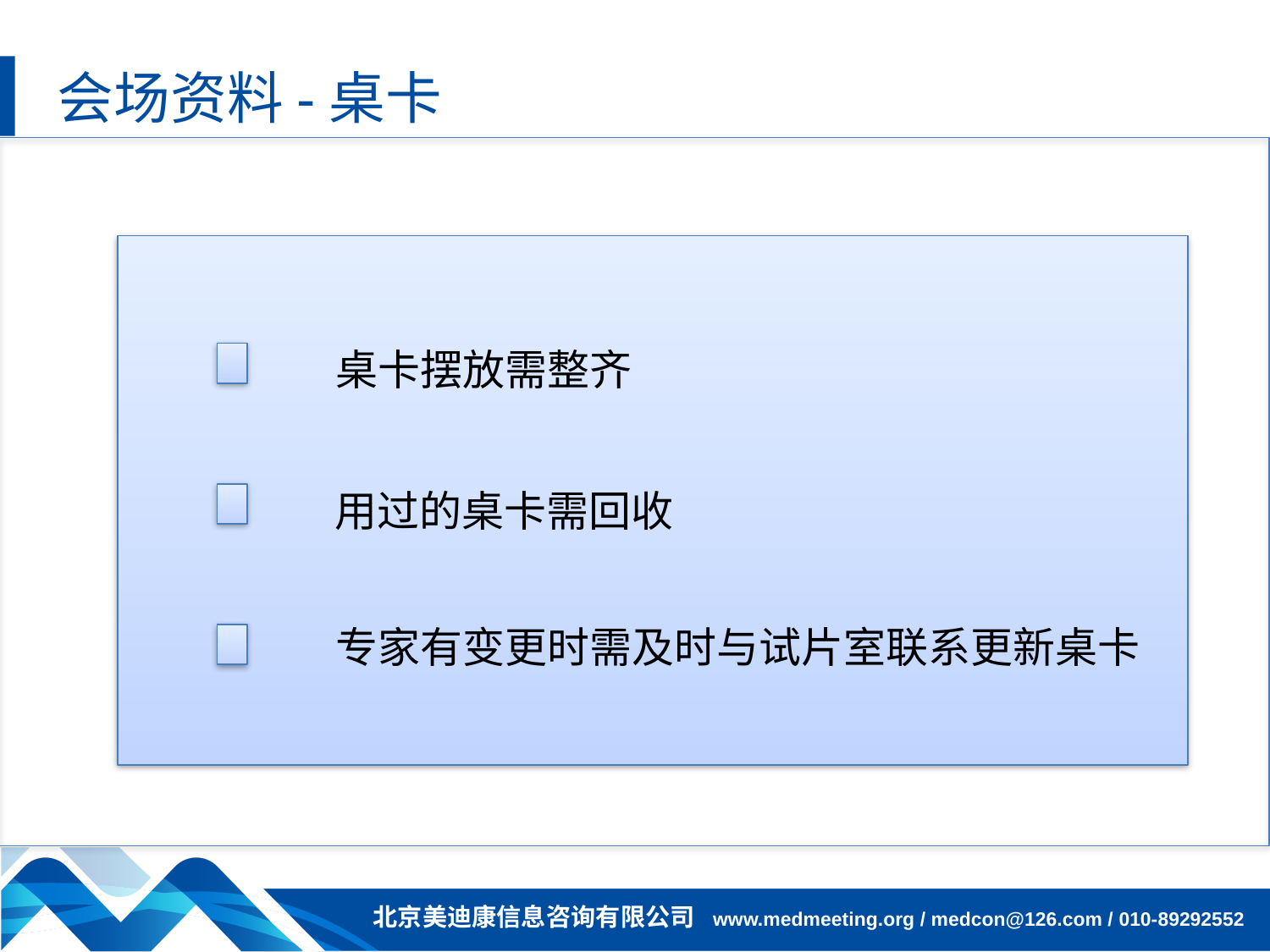

会场资料-桌卡

桌卡摆放需整齐

用过的桌卡需回收

专家有变更时需及时与试片室联系更新桌卡

北京美迪康信息咨询有限公司   www.medmeeting.org / medcon@126.com / 010-89292552